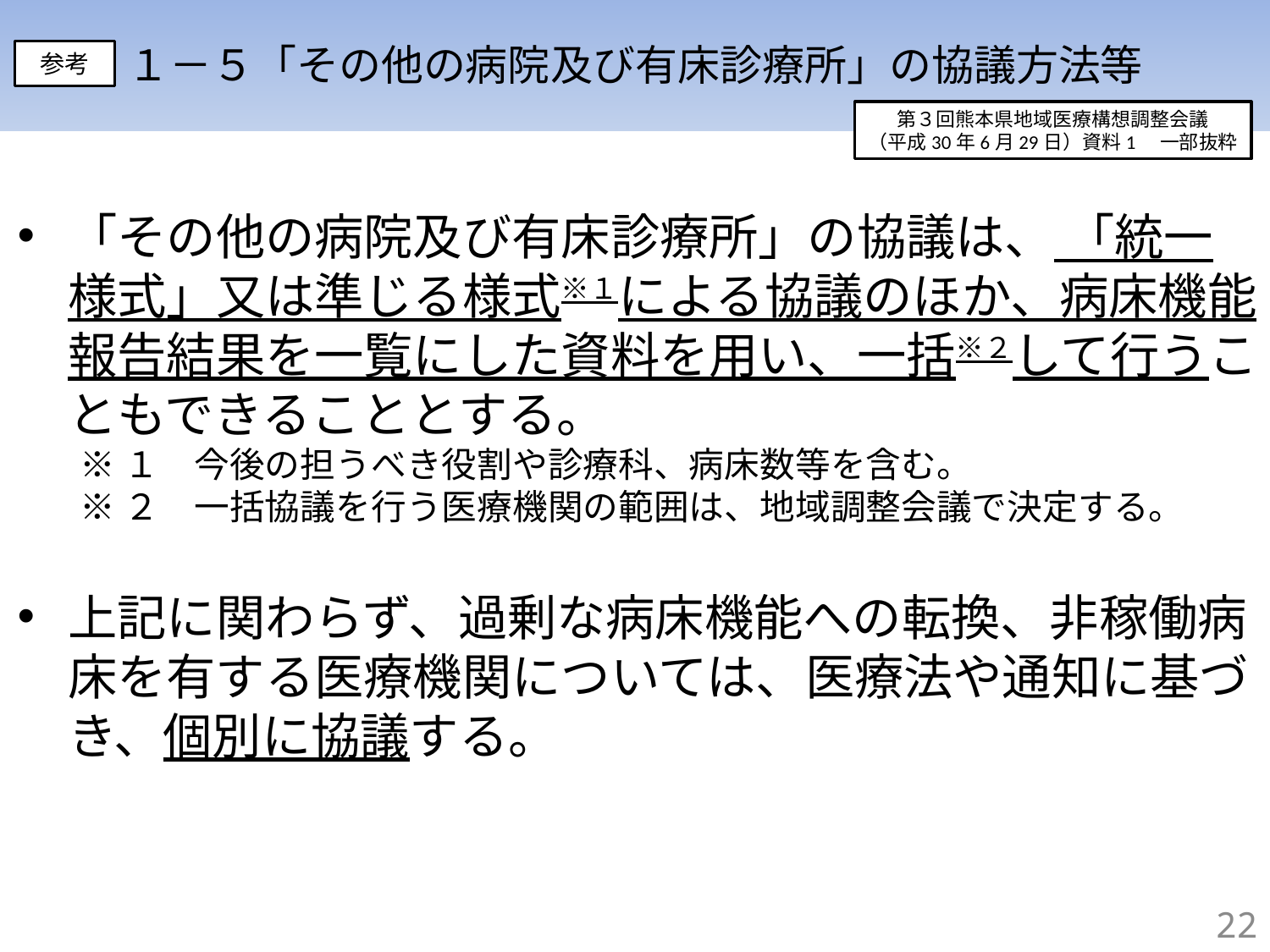

# １－５「その他の病院及び有床診療所」の協議方法等
参考
第３回熊本県地域医療構想調整会議
（平成30年6月29日）資料1　一部抜粋
「その他の病院及び有床診療所」の協議は、 「統一様式」又は準じる様式※１による協議のほか、病床機能報告結果を一覧にした資料を用い、一括※２して行うこともできることとする。
※１　今後の担うべき役割や診療科、病床数等を含む。
※２　一括協議を行う医療機関の範囲は、地域調整会議で決定する。

上記に関わらず、過剰な病床機能への転換、非稼働病床を有する医療機関については、医療法や通知に基づき、個別に協議する。

22